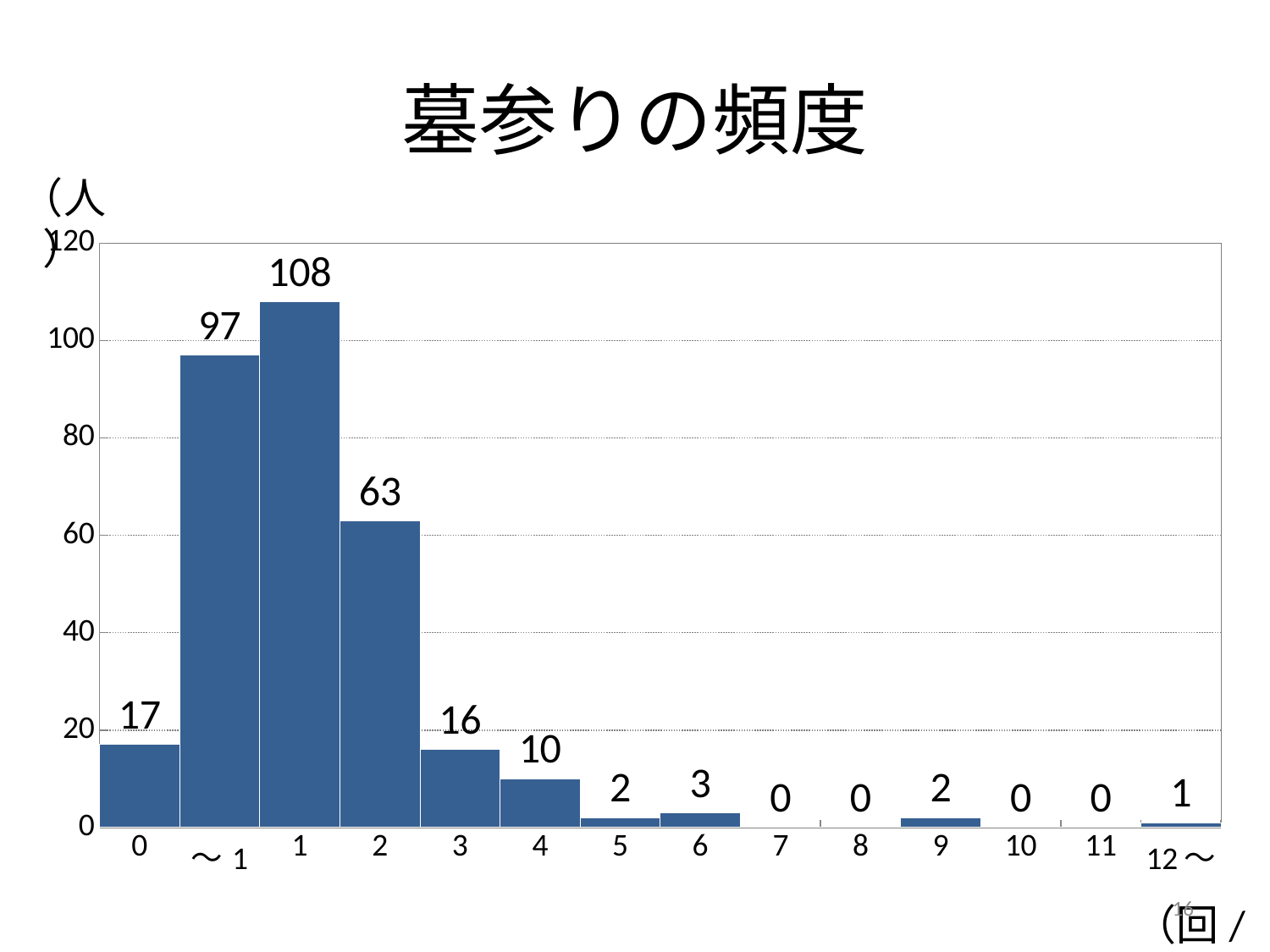

# 墓参りの頻度
（人）

### Chart

| Category | 延べ |
|---|---|
| 0 | 17.0 |
| 〜1 | 97.0 |
| 1 | 108.0 |
| 2 | 63.0 |
| 3 | 16.0 |
| 4 | 10.0 |
| 5 | 2.0 |
| 6 | 3.0 |
| 7 | 0.0 |
| 8 | 0.0 |
| 9 | 2.0 |
| 10 | 0.0 |
| 11 | 0.0 |
| 12〜 | 1.0 |
16
（回/年）